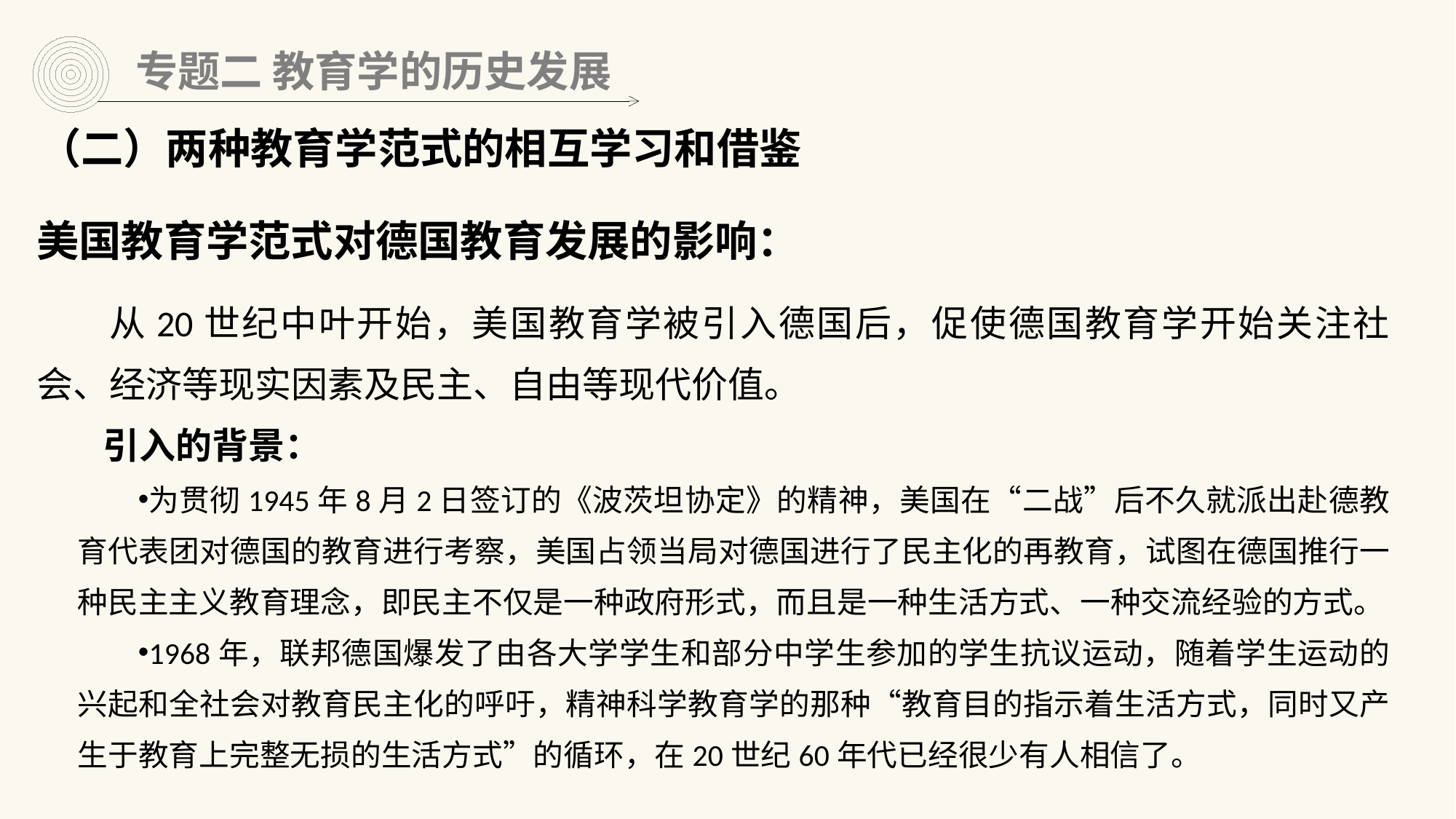

专题二 教育学的历史发展
（二）两种教育学范式的相互学习和借鉴
美国教育学范式对德国教育发展的影响：
从20世纪中叶开始，美国教育学被引入德国后，促使德国教育学开始关注社会、经济等现实因素及民主、自由等现代价值。
  引入的背景：
为贯彻1945年8月2日签订的《波茨坦协定》的精神，美国在“二战”后不久就派出赴德教育代表团对德国的教育进行考察，美国占领当局对德国进行了民主化的再教育，试图在德国推行一种民主主义教育理念，即民主不仅是一种政府形式，而且是一种生活方式、一种交流经验的方式。
1968年，联邦德国爆发了由各大学学生和部分中学生参加的学生抗议运动，随着学生运动的兴起和全社会对教育民主化的呼吁，精神科学教育学的那种“教育目的指示着生活方式，同时又产生于教育上完整无损的生活方式”的循环，在20世纪60年代已经很少有人相信了。